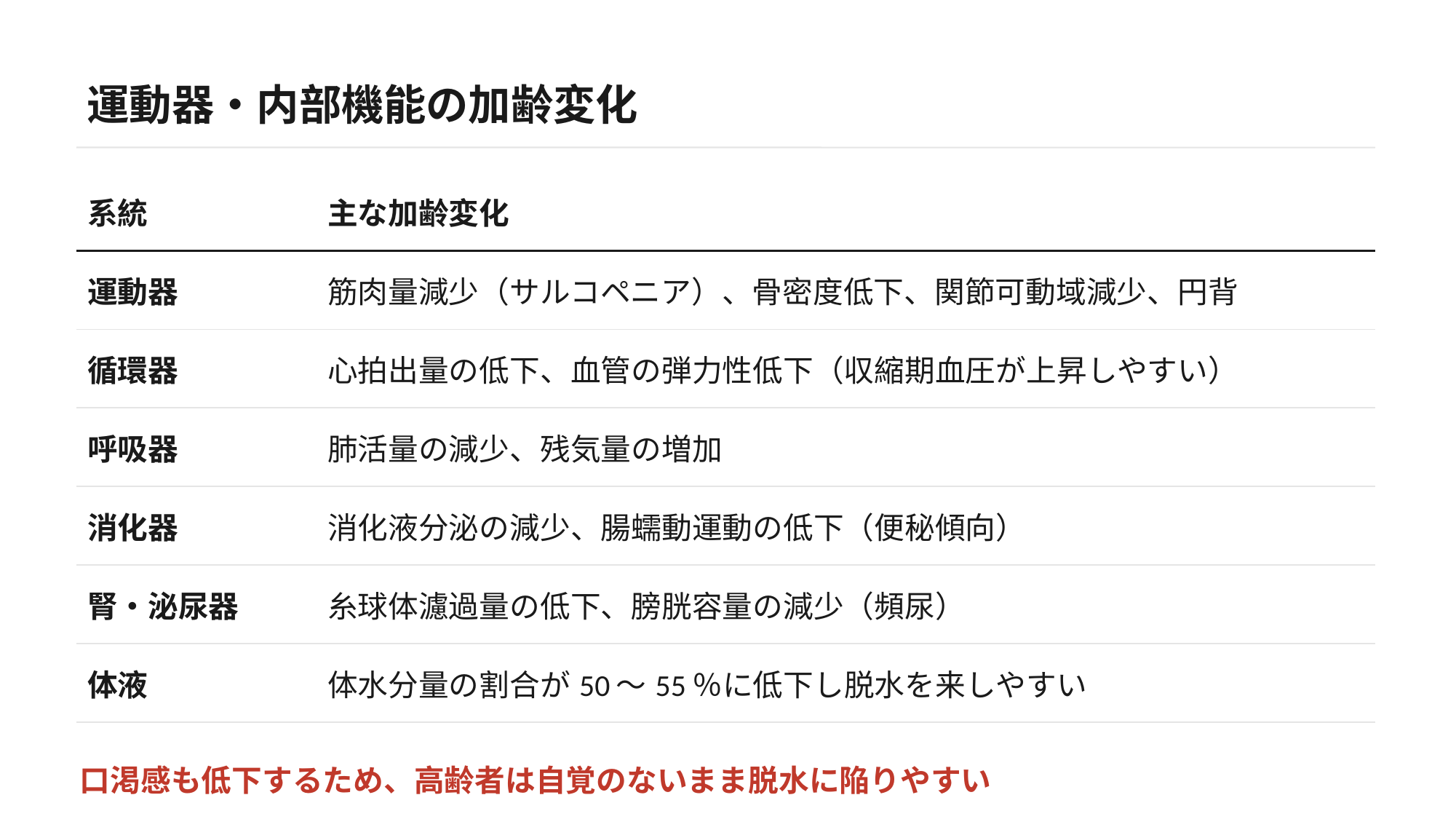

運動器・内部機能の加齢変化

| 系統 | 主な加齢変化 |
| --- | --- |
| 運動器 | 筋肉量減少（サルコペニア）、骨密度低下、関節可動域減少、円背 |
| 循環器 | 心拍出量の低下、血管の弾力性低下（収縮期血圧が上昇しやすい） |
| 呼吸器 | 肺活量の減少、残気量の増加 |
| 消化器 | 消化液分泌の減少、腸蠕動運動の低下（便秘傾向） |
| 腎・泌尿器 | 糸球体濾過量の低下、膀胱容量の減少（頻尿） |
| 体液 | 体水分量の割合が50〜55％に低下し脱水を来しやすい |
口渇感も低下するため、高齢者は自覚のないまま脱水に陥りやすい